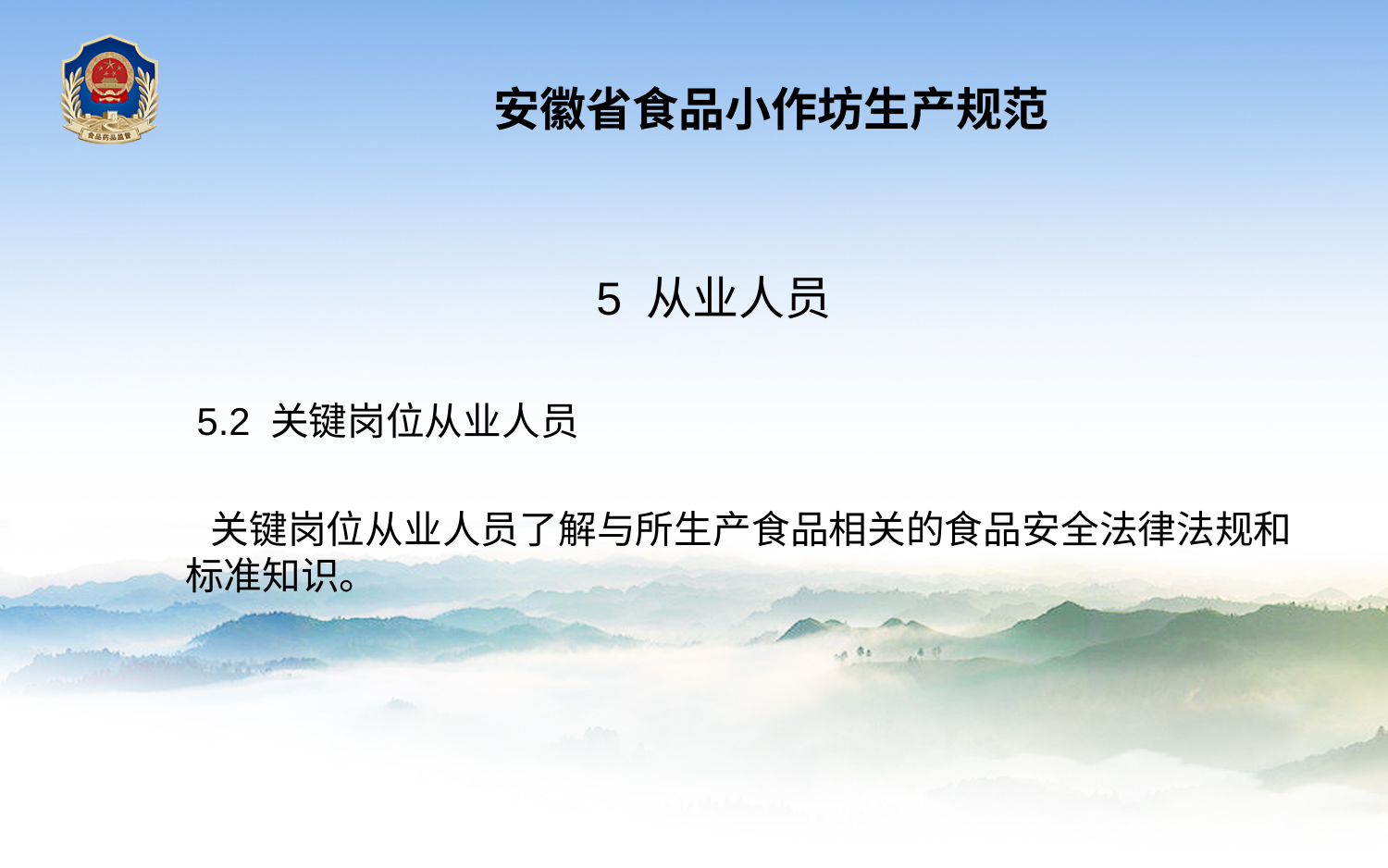

安徽省食品小作坊生产规范

5 从业人员

      5.2 关键岗位从业人员

        关键岗位从业人员了解与所生产食品相关的食品安全法律法规和标准知识。